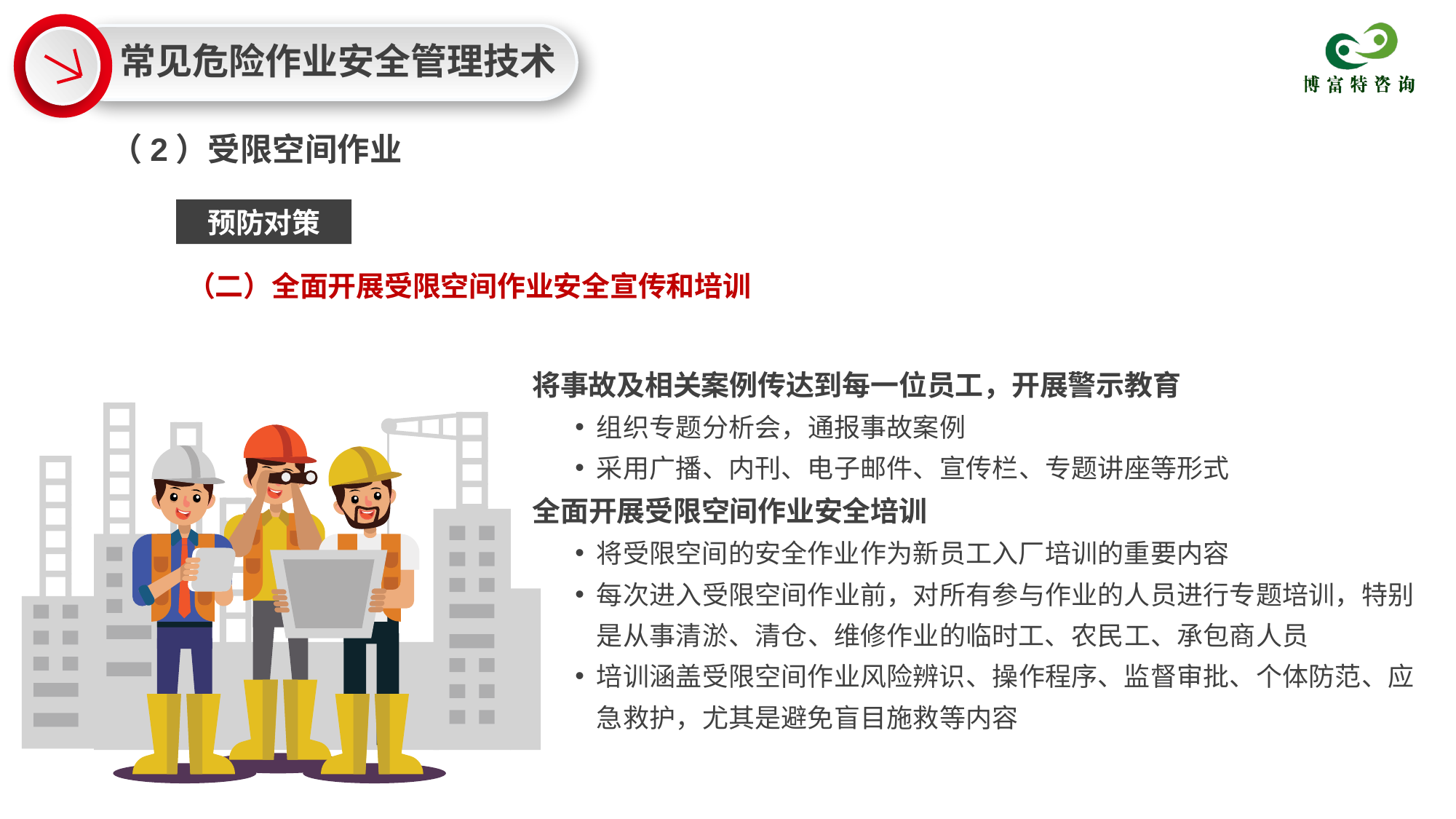

常见危险作业安全管理技术
（2）受限空间作业
预防对策
（二）全面开展受限空间作业安全宣传和培训
将事故及相关案例传达到每一位员工，开展警示教育
组织专题分析会，通报事故案例
采用广播、内刊、电子邮件、宣传栏、专题讲座等形式
全面开展受限空间作业安全培训
将受限空间的安全作业作为新员工入厂培训的重要内容
每次进入受限空间作业前，对所有参与作业的人员进行专题培训，特别是从事清淤、清仓、维修作业的临时工、农民工、承包商人员
培训涵盖受限空间作业风险辨识、操作程序、监督审批、个体防范、应急救护，尤其是避免盲目施救等内容